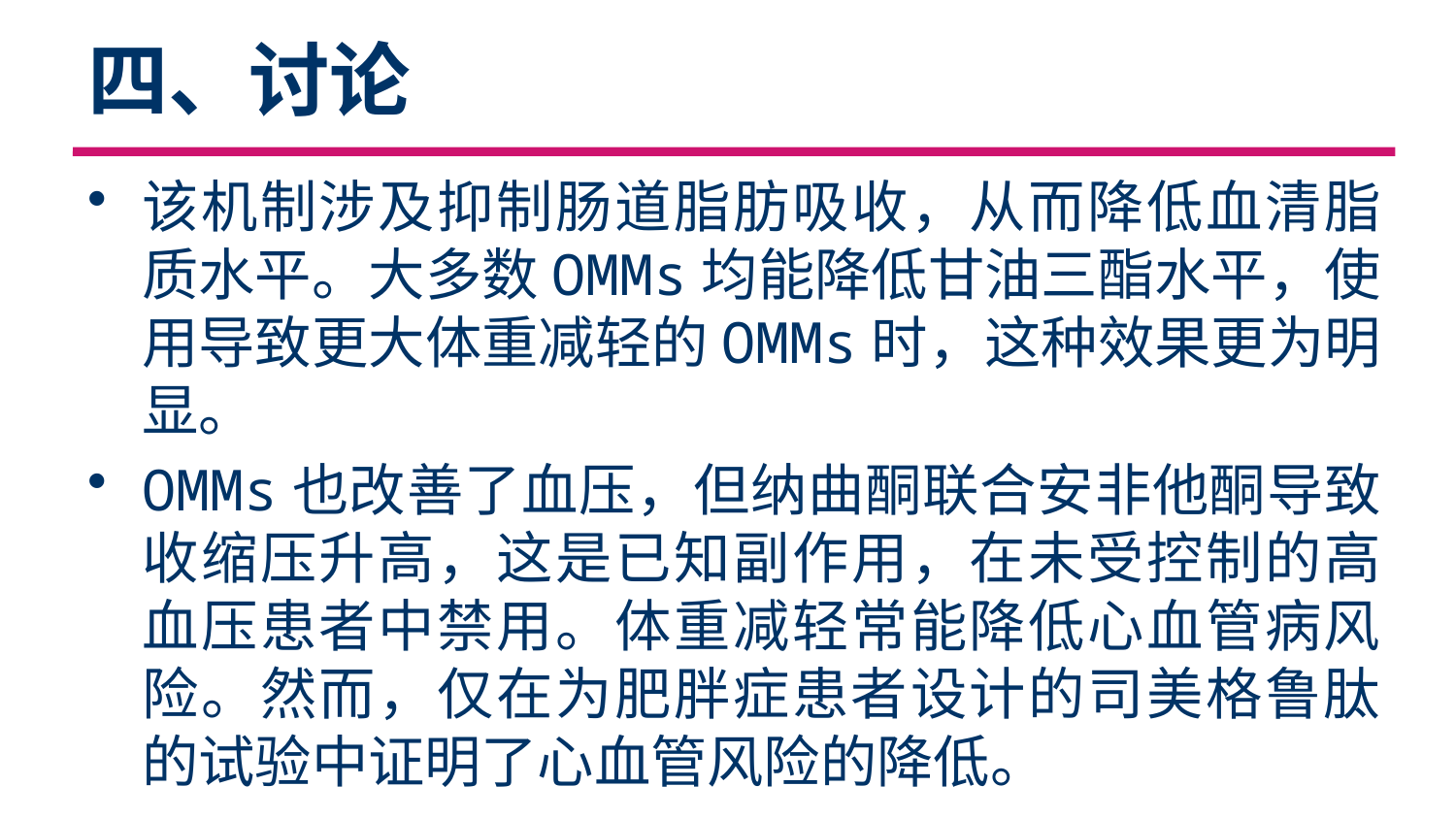

# 四、讨论

该机制涉及抑制肠道脂肪吸收，从而降低血清脂质水平。大多数OMMs均能降低甘油三酯水平，使用导致更大体重减轻的OMMs时，这种效果更为明显。
OMMs也改善了血压，但纳曲酮联合安非他酮导致收缩压升高，这是已知副作用，在未受控制的高血压患者中禁用。体重减轻常能降低心血管病风险。然而，仅在为肥胖症患者设计的司美格鲁肽的试验中证明了心血管风险的降低。